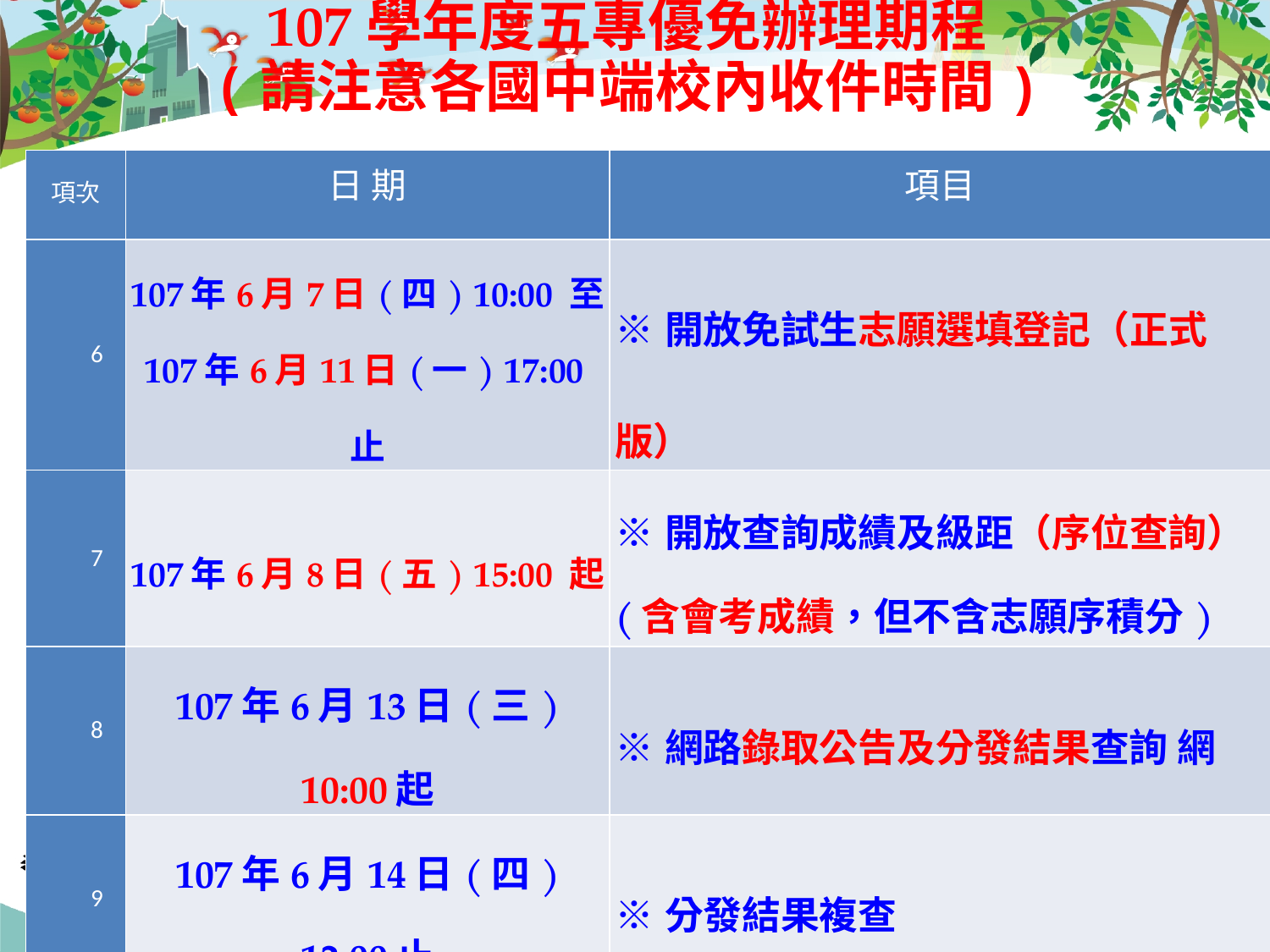

107學年度五專優免辦理期程
(請注意各國中端校內收件時間)
| 項次 | 日 期 | 項目 |
| --- | --- | --- |
| 6 | 107年6月7日(四) 10:00 至 107年6月11日(一) 17:00止 | ※開放免試生志願選填登記（正式版） |
| 7 | 107年6月8日(五) 15:00 起 | ※開放查詢成績及級距（序位查詢）(含會考成績，但不含志願序積分) |
| 8 | 107年6月13日(三) 10:00起 | ※網路錄取公告及分發結果查詢 網 |
| 9 | 107年6月14日(四) 12:00止 | ※分發結果複查 |
| 10 | 107年6月15日(五) 17:00止 | ※錄取報到及放棄錄取截止 |

119